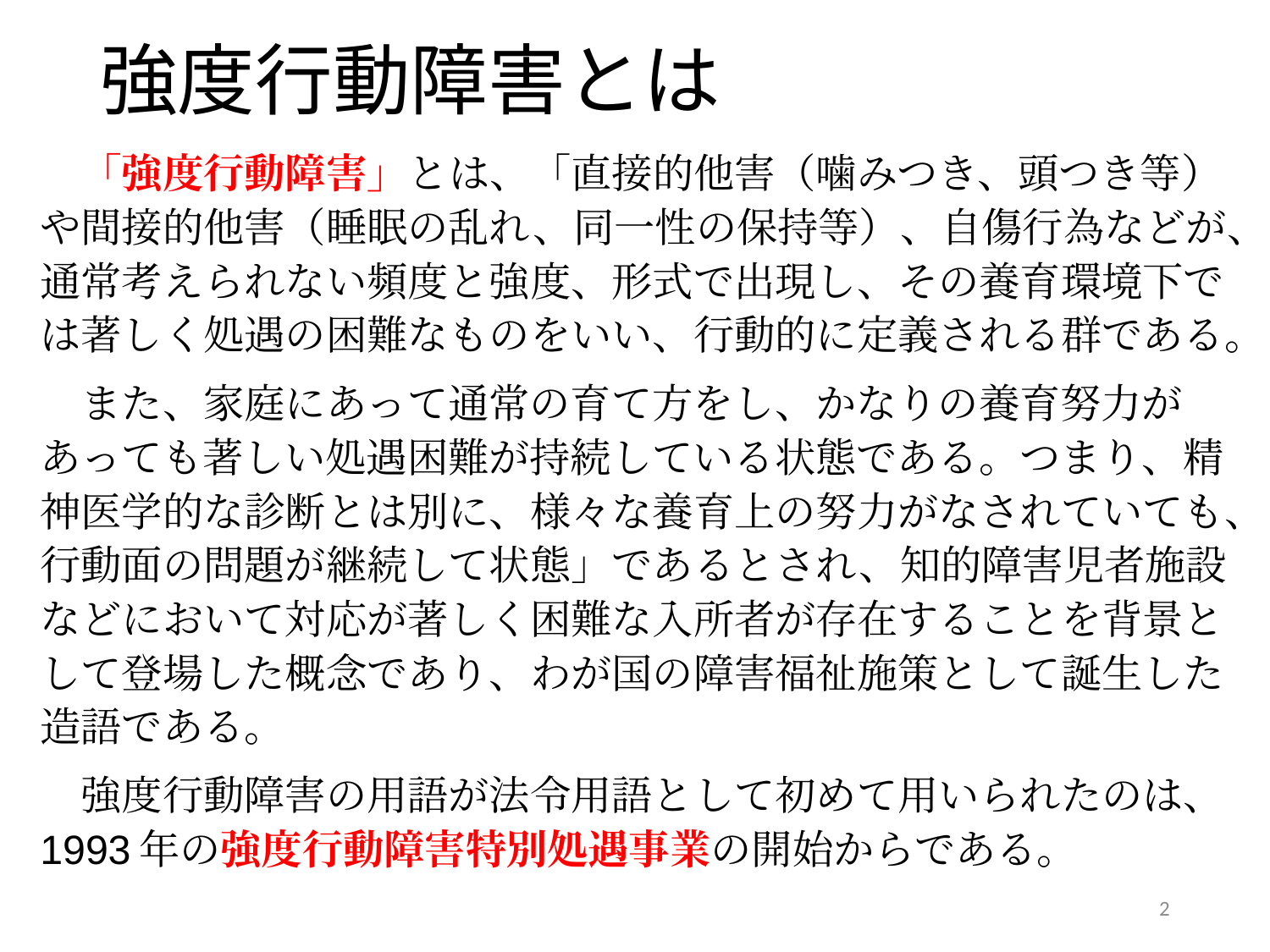

# 強度行動障害とは
　「強度行動障害」とは、「直接的他害（噛みつき、頭つき等）や間接的他害（睡眠の乱れ、同一性の保持等）、自傷行為などが、通常考えられない頻度と強度、形式で出現し、その養育環境下では著しく処遇の困難なものをいい、行動的に定義される群である。
　また、家庭にあって通常の育て方をし、かなりの養育努力があっても著しい処遇困難が持続している状態である。つまり、精神医学的な診断とは別に、様々な養育上の努力がなされていても、行動面の問題が継続して状態」であるとされ、知的障害児者施設などにおいて対応が著しく困難な入所者が存在することを背景として登場した概念であり、わが国の障害福祉施策として誕生した造語である。
　強度行動障害の用語が法令用語として初めて用いられたのは、1993年の強度行動障害特別処遇事業の開始からである。
2